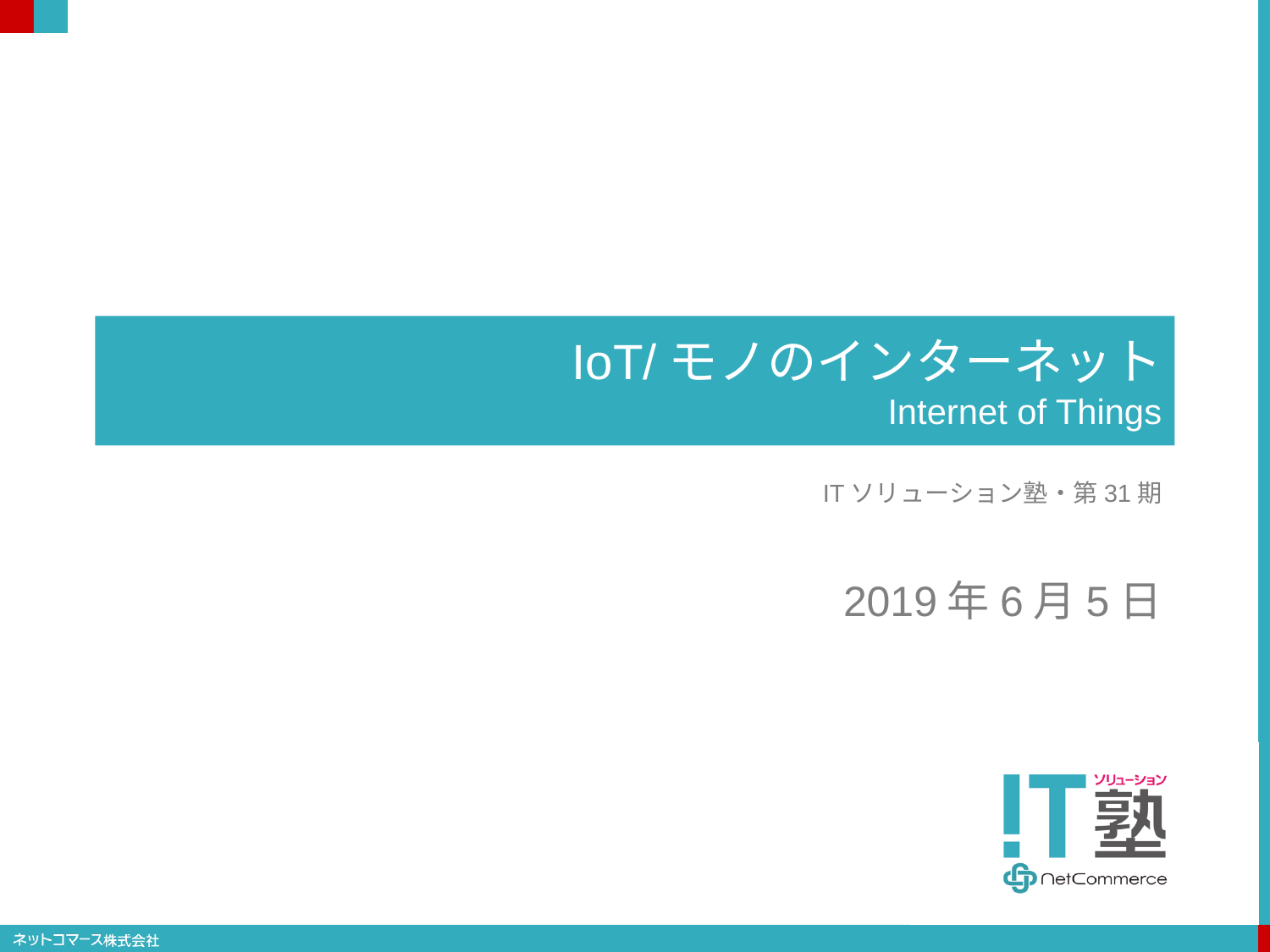

# IoT/モノのインターネット Internet of Things
ITソリューション塾・第31期

2019年6月5日